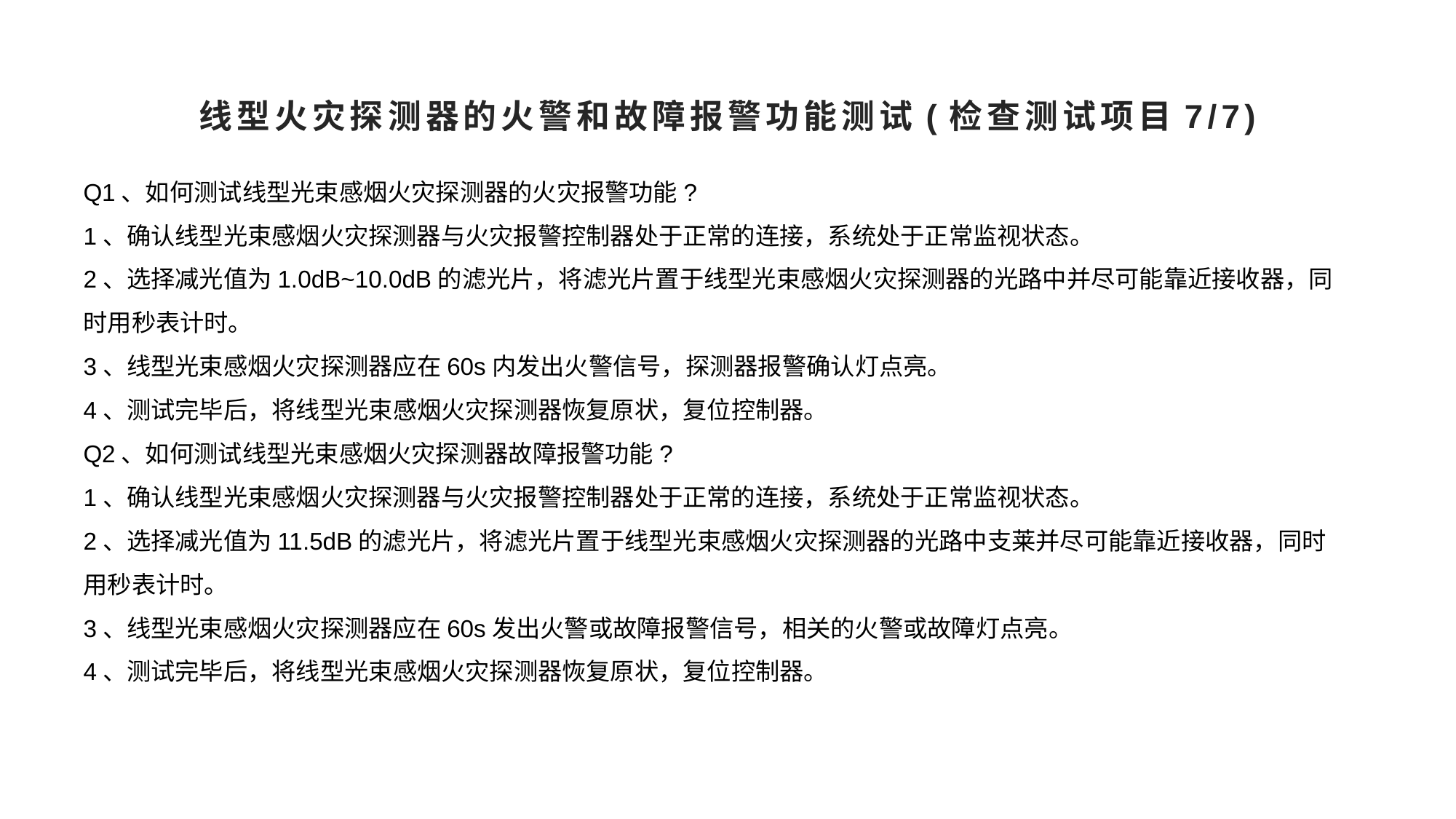

# 线型火灾探测器的火警和故障报警功能测试(检查测试项目7/7)
Q1、如何测试线型光束感烟火灾探测器的火灾报警功能?
1、确认线型光束感烟火灾探测器与火灾报警控制器处于正常的连接，系统处于正常监视状态。
2、选择减光值为1.0dB~10.0dB的滤光片，将滤光片置于线型光束感烟火灾探测器的光路中并尽可能靠近接收器，同时用秒表计时。
3、线型光束感烟火灾探测器应在60s内发出火警信号，探测器报警确认灯点亮。
4、测试完毕后，将线型光束感烟火灾探测器恢复原状，复位控制器。
Q2、如何测试线型光束感烟火灾探测器故障报警功能?
1、确认线型光束感烟火灾探测器与火灾报警控制器处于正常的连接，系统处于正常监视状态。
2、选择减光值为11.5dB的滤光片，将滤光片置于线型光束感烟火灾探测器的光路中支莱并尽可能靠近接收器，同时用秒表计时。
3、线型光束感烟火灾探测器应在60s发出火警或故障报警信号，相关的火警或故障灯点亮。
4、测试完毕后，将线型光束感烟火灾探测器恢复原状，复位控制器。

33